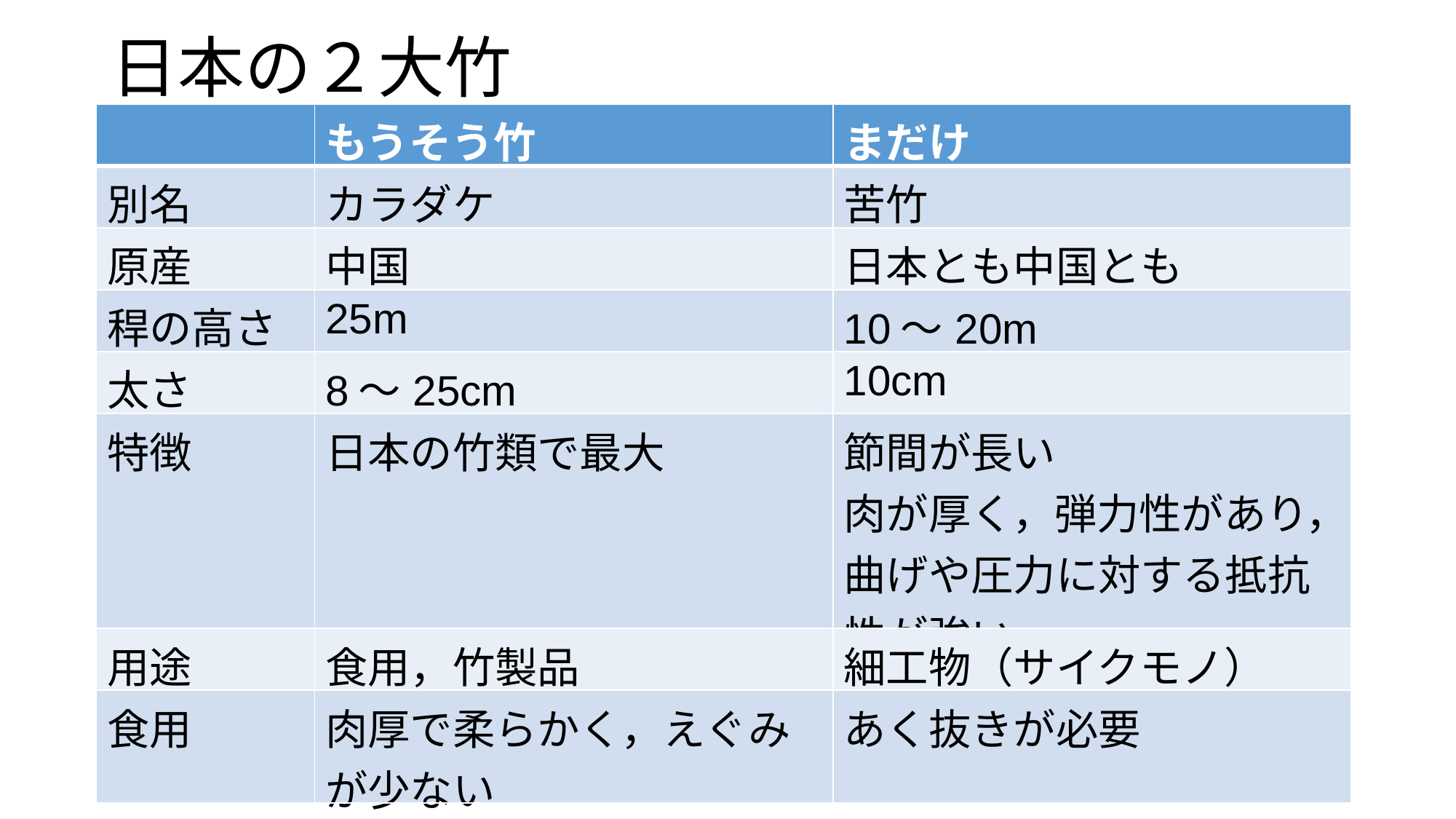

# 日本の２大竹
|  | もうそう竹 | まだけ |
| --- | --- | --- |
| 別名 | カラダケ | 苦竹 |
| 原産 | 中国 | 日本とも中国とも |
| 稈の高さ | 25m | 10～20m |
| 太さ | 8～25cm | 10cm |
| 特徴 | 日本の竹類で最大 | 節間が長い 肉が厚く，弾力性があり，曲げや圧力に対する抵抗性が強い |
| 用途 | 食用，竹製品 | 細工物（サイクモノ） |
| 食用 | 肉厚で柔らかく，えぐみが少ない | あく抜きが必要 |
https://ja.wikipedia.org/wiki/マダケ
http://photozou.jp/photo/show/300164/183783173